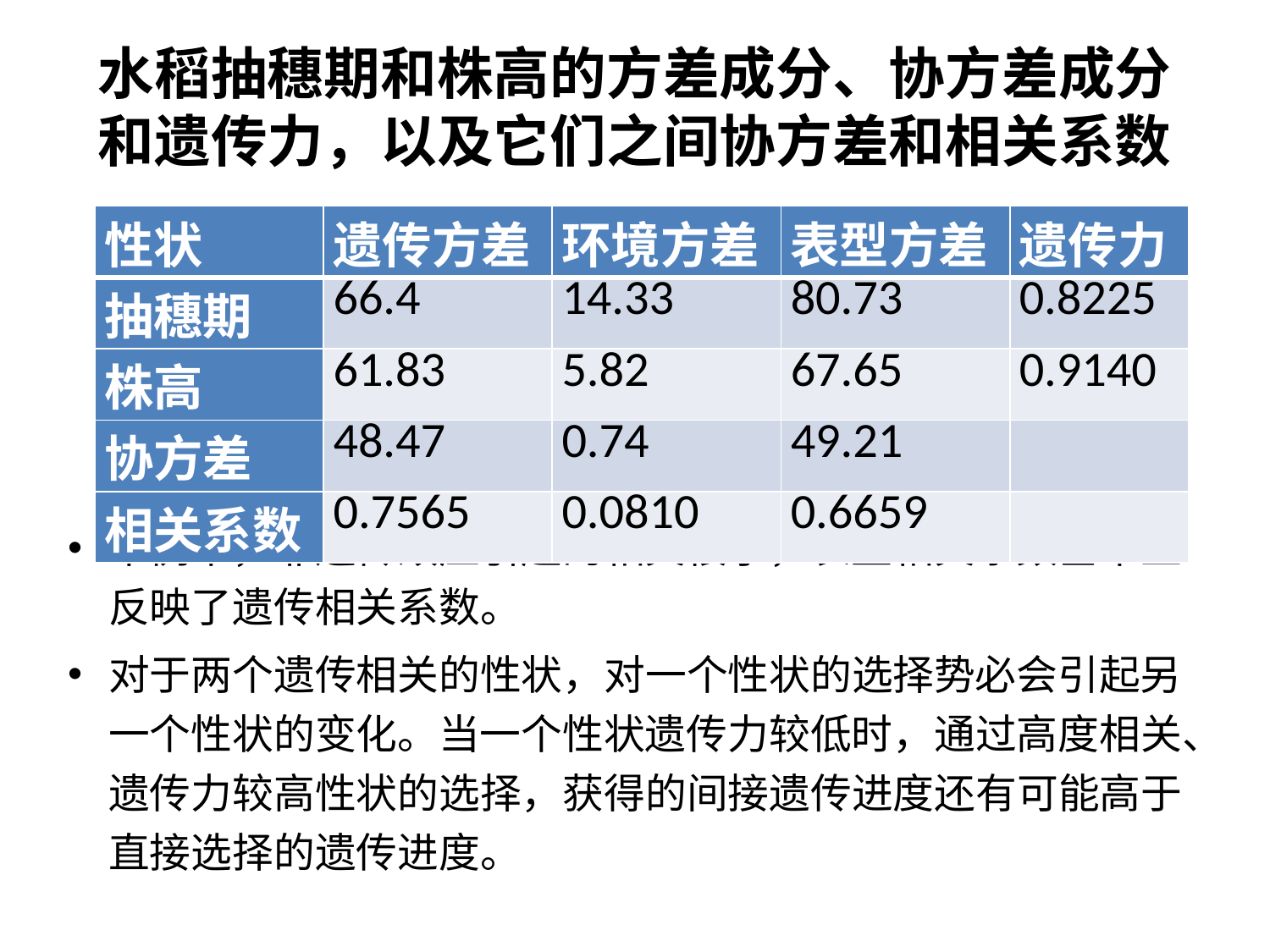

# 水稻抽穗期和株高的方差成分、协方差成分和遗传力，以及它们之间协方差和相关系数
| 性状 | 遗传方差 | 环境方差 | 表型方差 | 遗传力 |
| --- | --- | --- | --- | --- |
| 抽穗期 | 66.4 | 14.33 | 80.73 | 0.8225 |
| 株高 | 61.83 | 5.82 | 67.65 | 0.9140 |
| 协方差 | 48.47 | 0.74 | 49.21 |  |
| 相关系数 | 0.7565 | 0.0810 | 0.6659 |  |
本例中，非遗传效应引起的相关很小，表型相关系数基本上反映了遗传相关系数。
对于两个遗传相关的性状，对一个性状的选择势必会引起另一个性状的变化。当一个性状遗传力较低时，通过高度相关、遗传力较高性状的选择，获得的间接遗传进度还有可能高于直接选择的遗传进度。